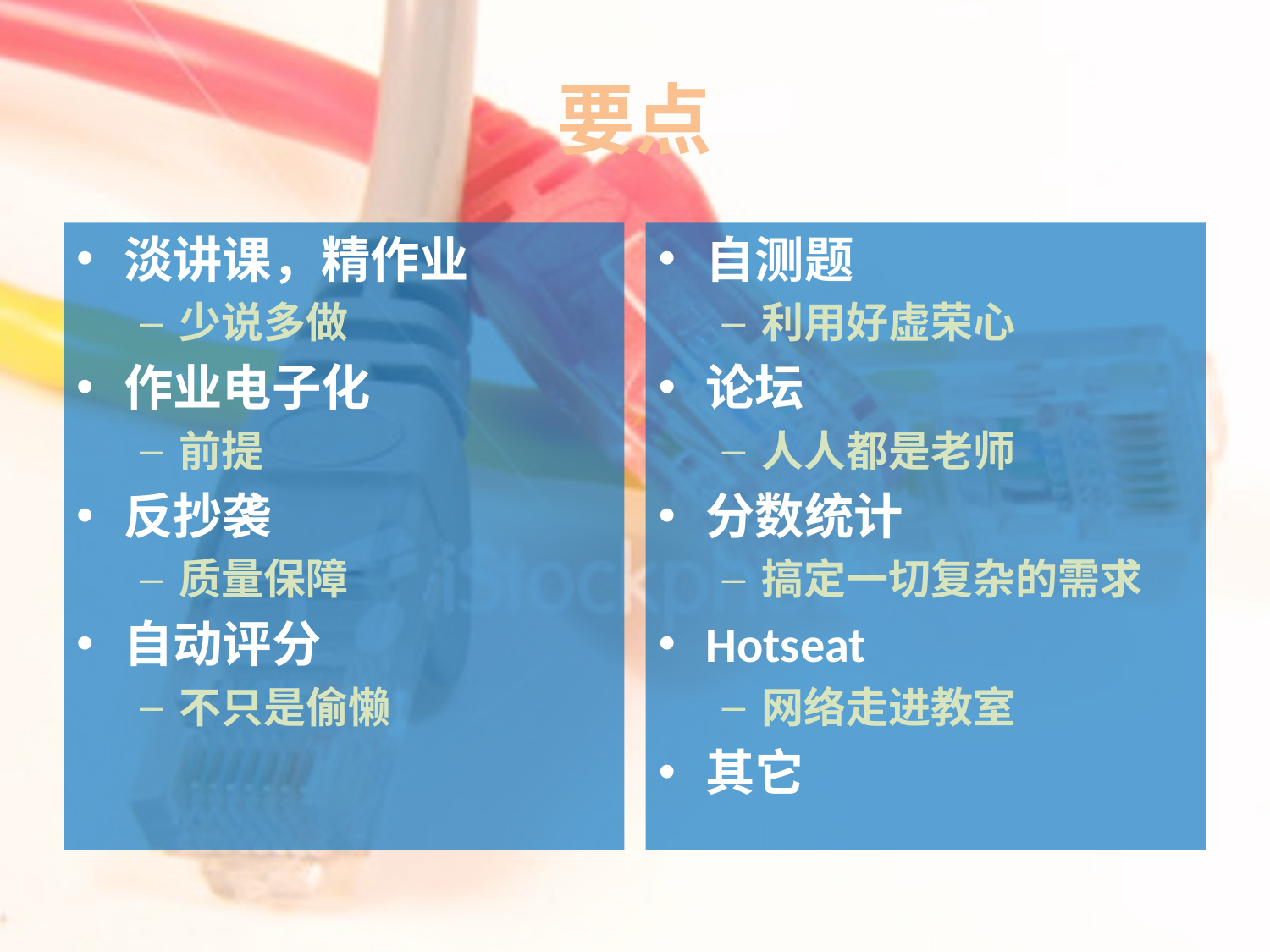

# 要点
淡讲课，精作业
少说多做
作业电子化
前提
反抄袭
质量保障
自动评分
不只是偷懒

自测题
利用好虚荣心
论坛
人人都是老师
分数统计
搞定一切复杂的需求
Hotseat
网络走进教室
其它